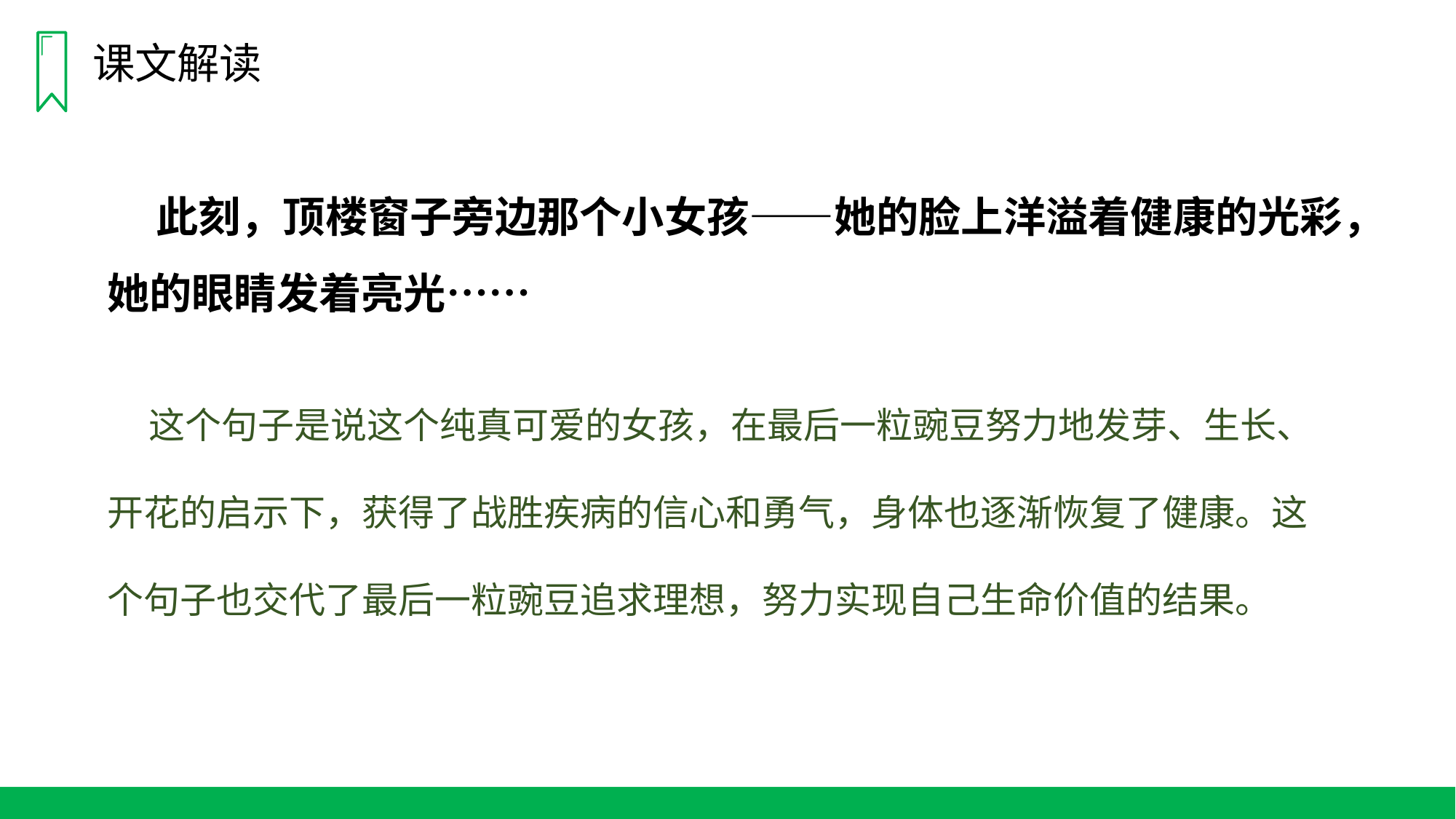

课文解读
    此刻，顶楼窗子旁边那个小女孩——她的脸上洋溢着健康的光彩，她的眼睛发着亮光……
    这个句子是说这个纯真可爱的女孩，在最后一粒豌豆努力地发芽、生长、开花的启示下，获得了战胜疾病的信心和勇气，身体也逐渐恢复了健康。这个句子也交代了最后一粒豌豆追求理想，努力实现自己生命价值的结果。